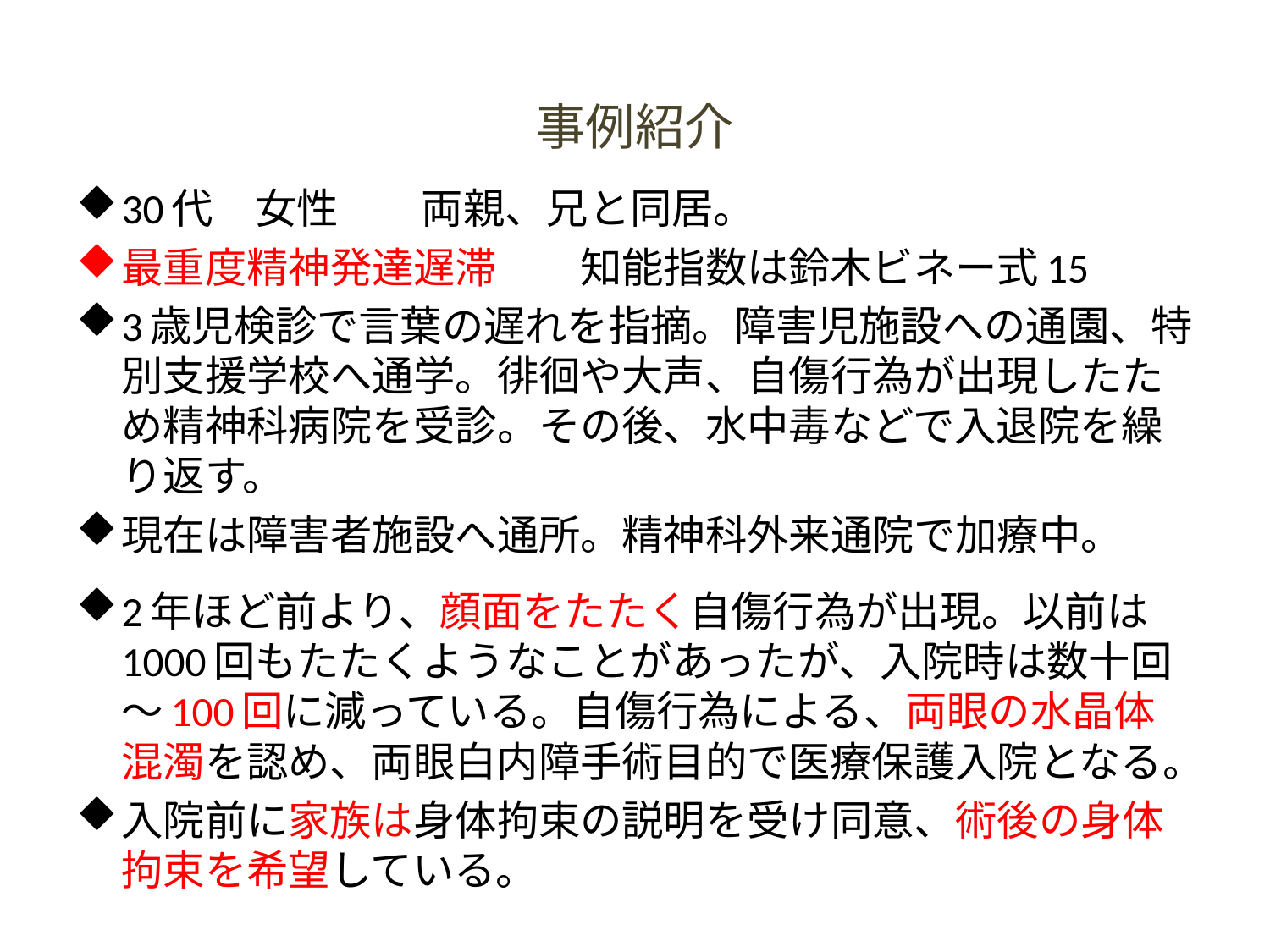

# 事例紹介
30代　女性　　両親、兄と同居。
最重度精神発達遅滞　　知能指数は鈴木ビネー式15
3歳児検診で言葉の遅れを指摘。障害児施設への通園、特別支援学校へ通学。徘徊や大声、自傷行為が出現したため精神科病院を受診。その後、水中毒などで入退院を繰り返す。
現在は障害者施設へ通所。精神科外来通院で加療中。

2年ほど前より、顔面をたたく自傷行為が出現。以前は1000回もたたくようなことがあったが、入院時は数十回～100回に減っている。自傷行為による、両眼の水晶体混濁を認め、両眼白内障手術目的で医療保護入院となる。
入院前に家族は身体拘束の説明を受け同意、術後の身体拘束を希望している。